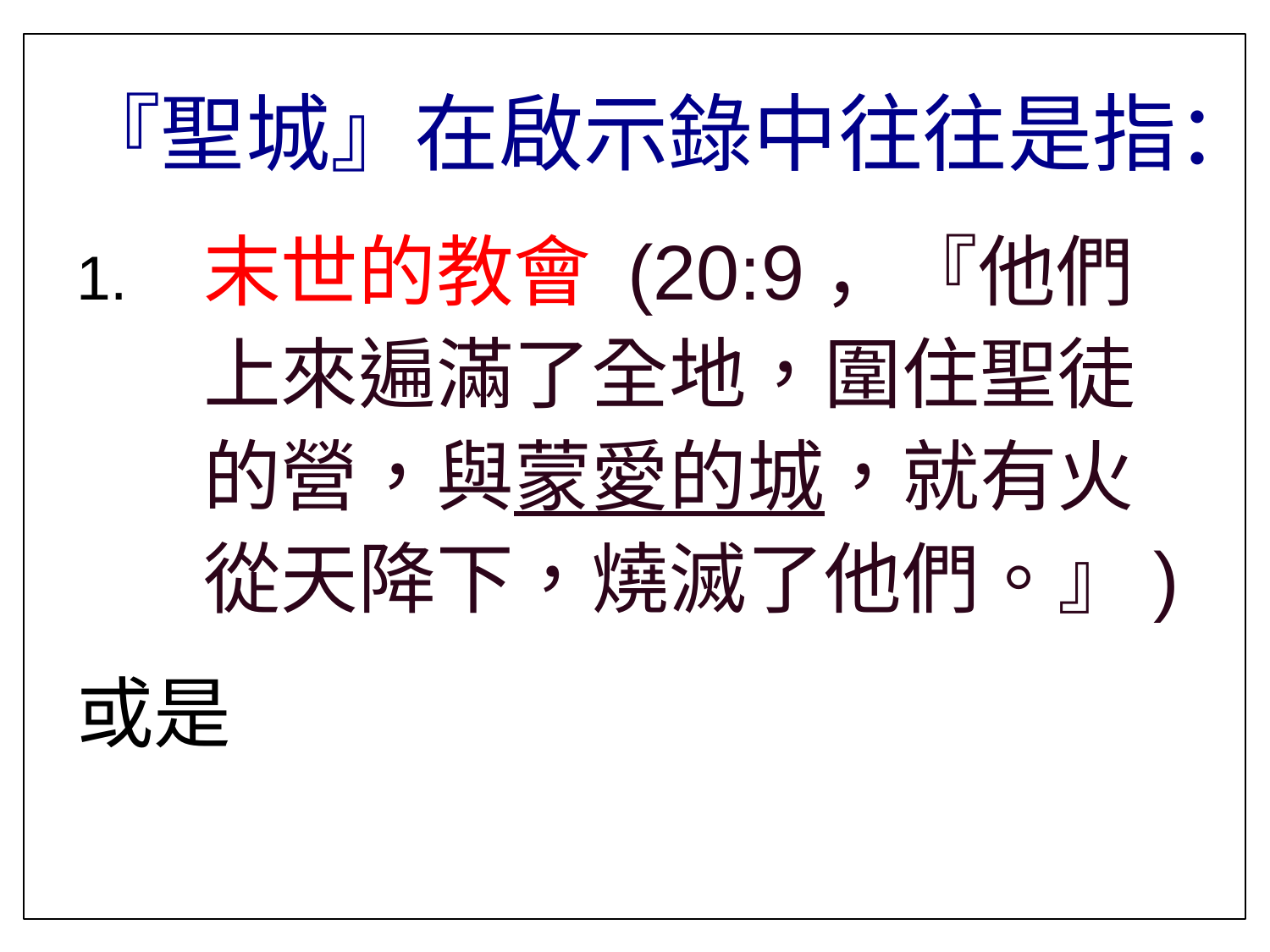

『聖城』在啟示錄中往往是指：
末世的教會 (20:9，『他們上來遍滿了全地，圍住聖徒的營，與蒙愛的城，就有火從天降下，燒滅了他們。』)
或是